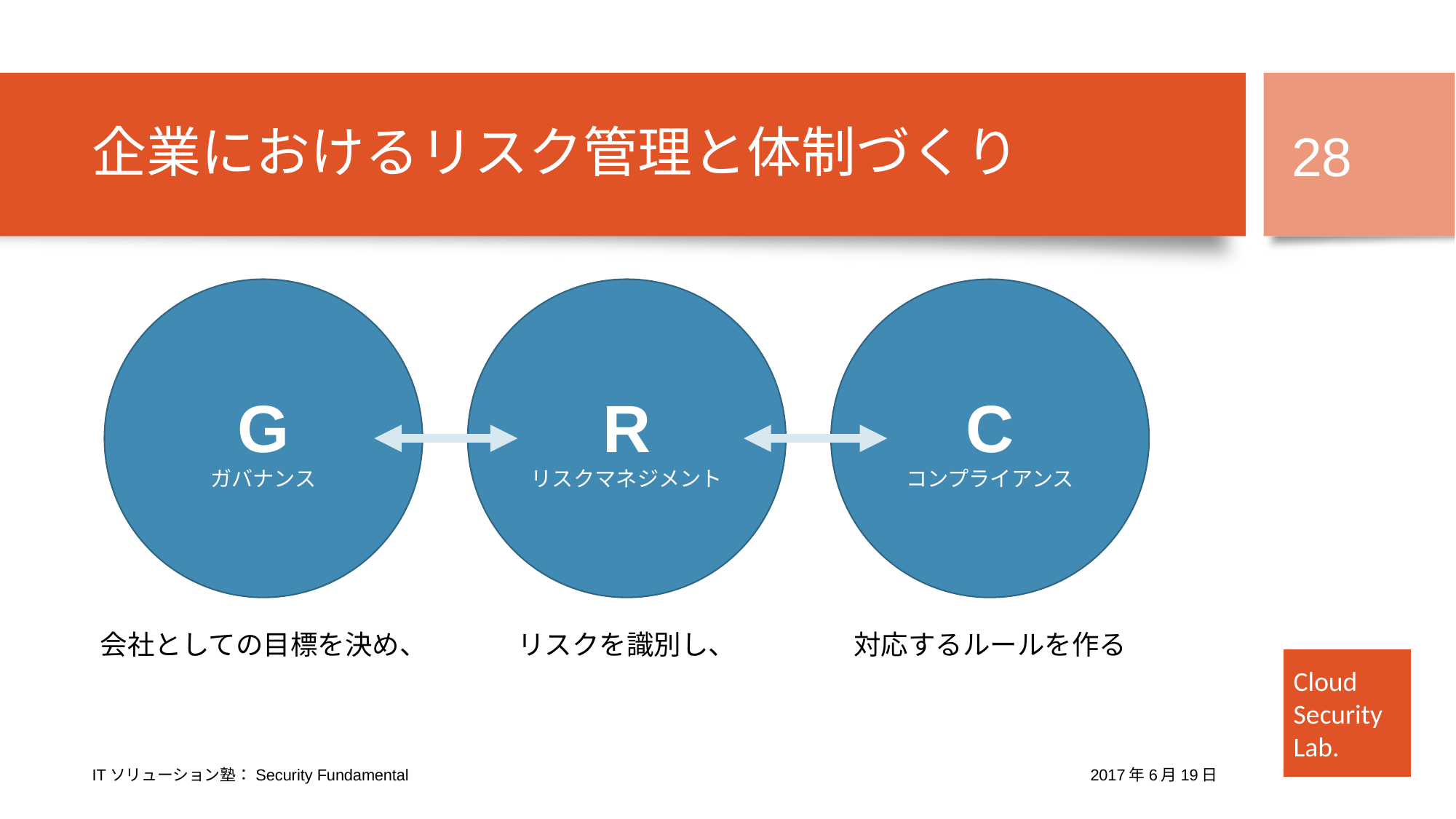

# 企業におけるリスク管理と体制づくり
28
G
ガバナンス
R
リスクマネジメント
C
コンプライアンス
会社としての目標を決め、
リスクを識別し、
対応するルールを作る
2017年6月19日
ITソリューション塾：Security Fundamental